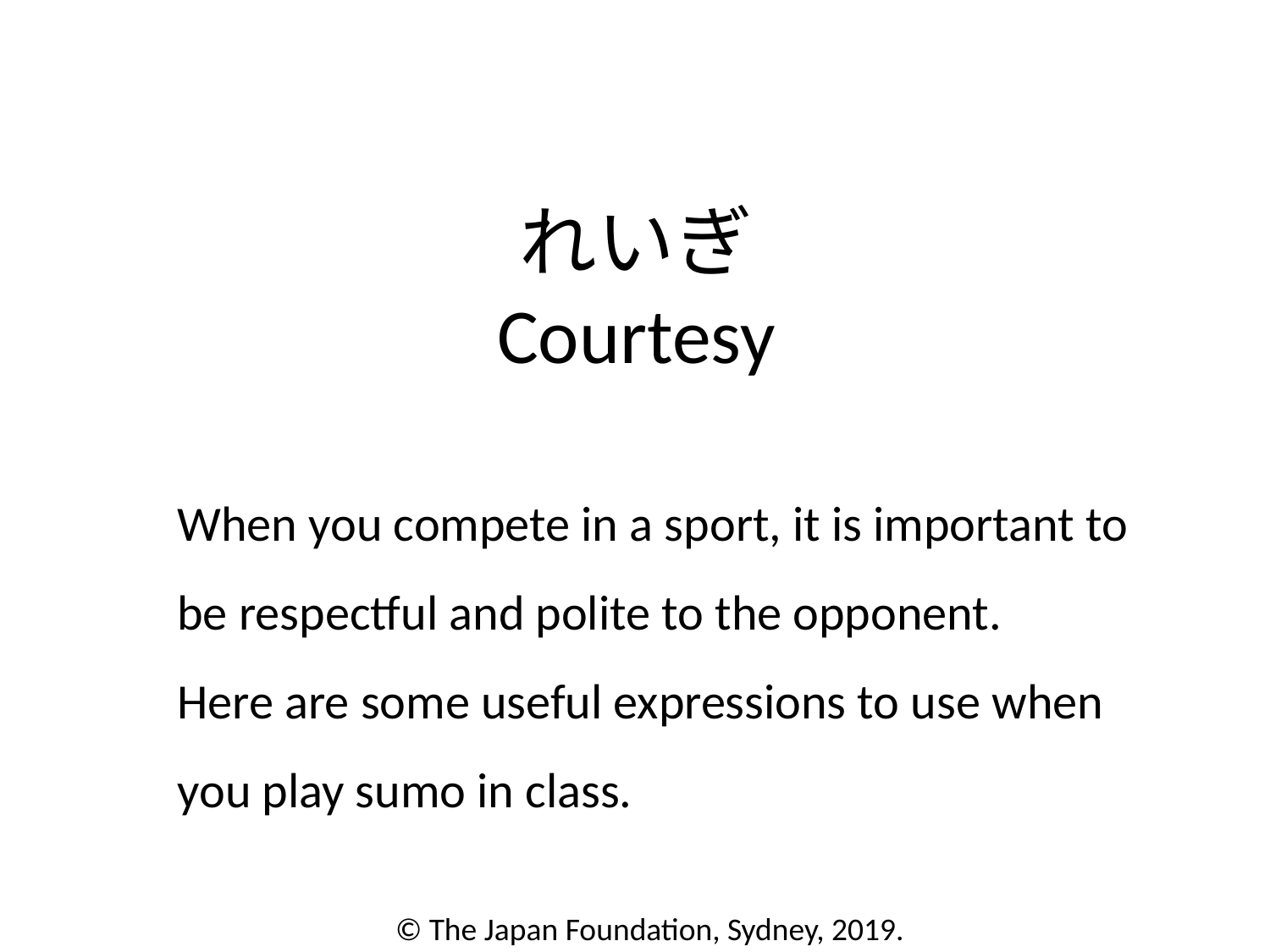

# れいぎ Courtesy
When you compete in a sport, it is important to be respectful and polite to the opponent.
Here are some useful expressions to use when you play sumo in class.
© The Japan Foundation, Sydney, 2019.